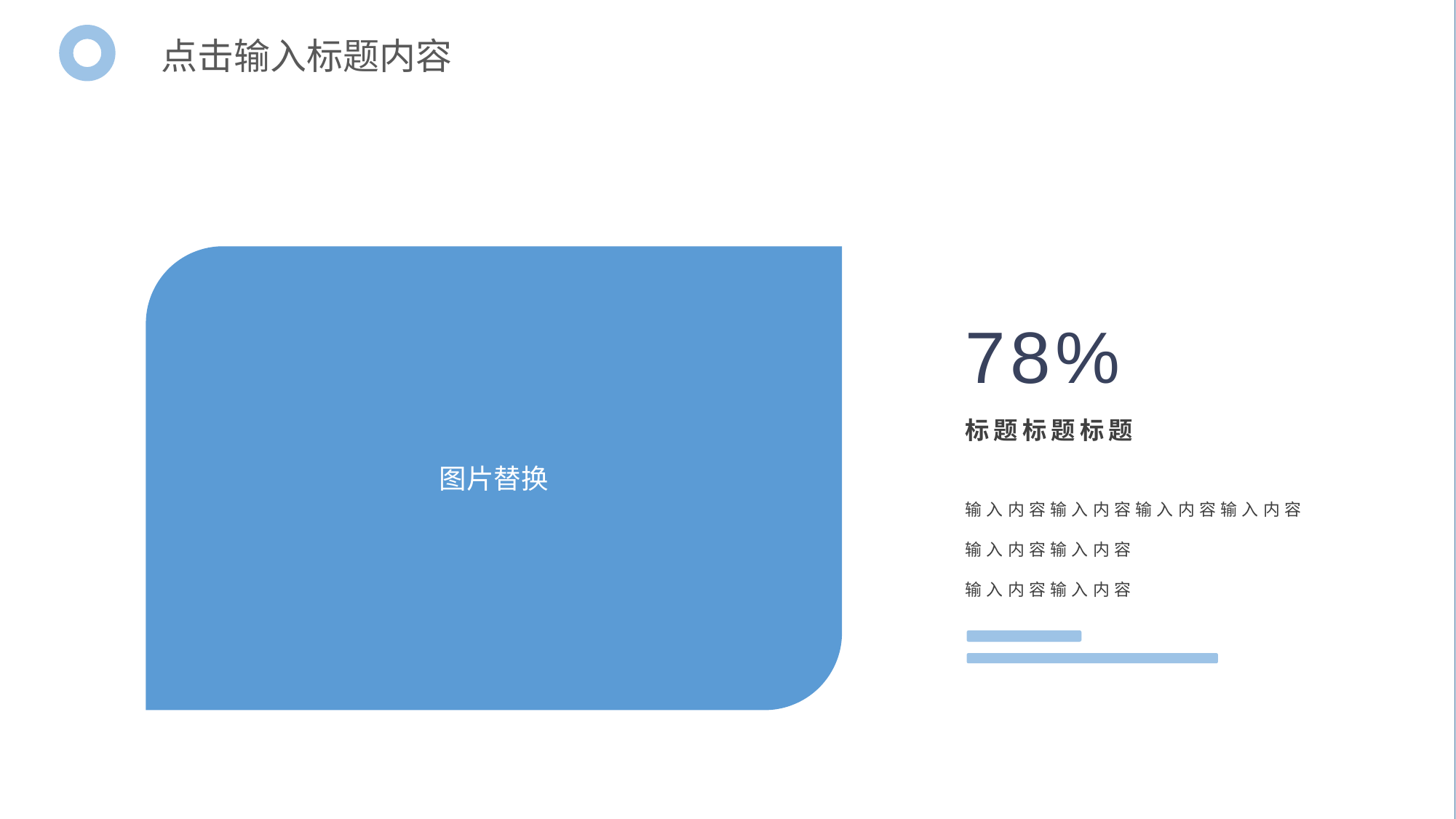

点击输入标题内容
图片替换
78%
标题标题标题
输入内容输入内容输入内容输入内容
输入内容输入内容
输入内容输入内容